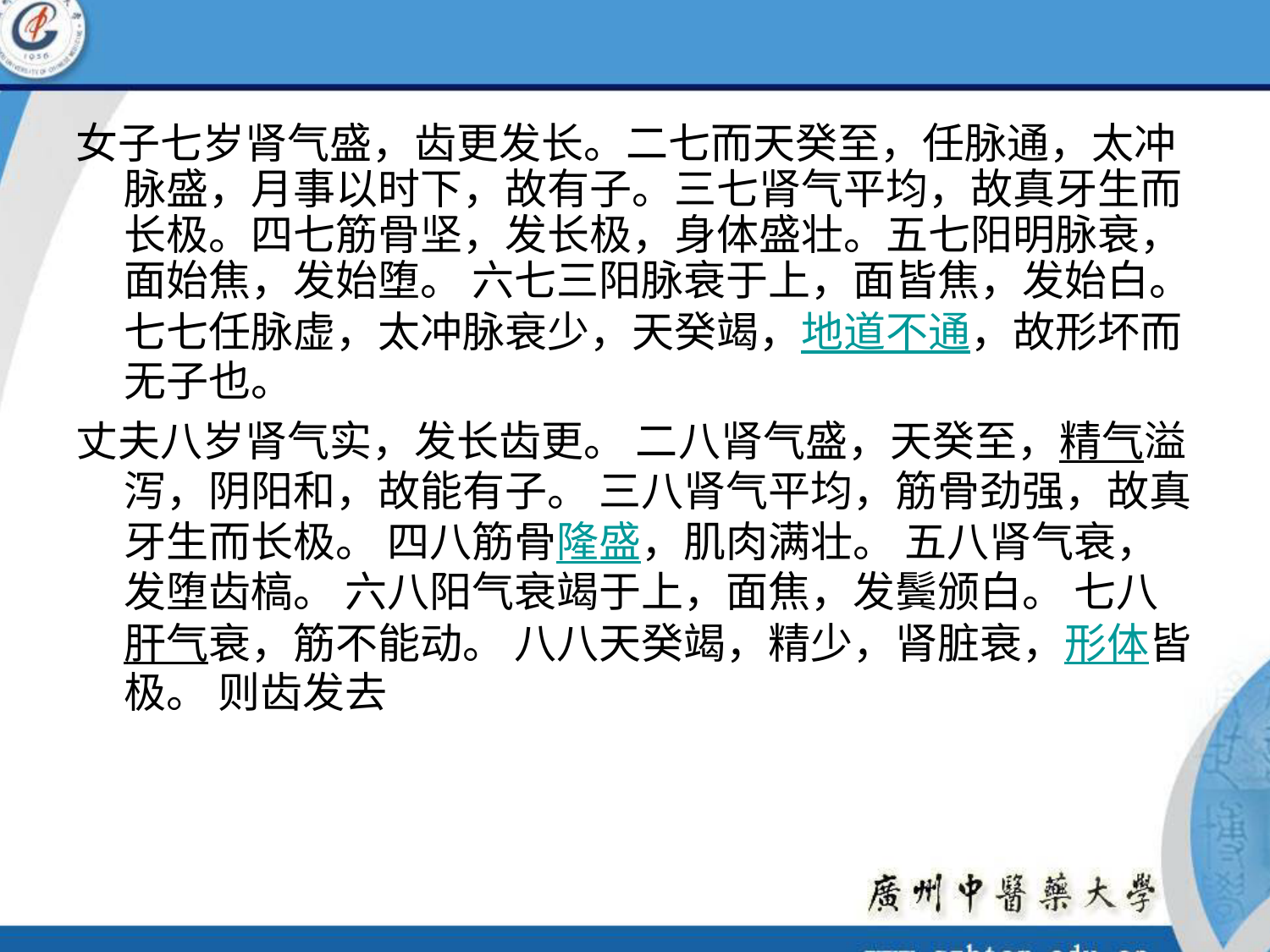

女子七岁肾气盛，齿更发长。二七而天癸至，任脉通，太冲脉盛，月事以时下，故有子。三七肾气平均，故真牙生而长极。四七筋骨坚，发长极，身体盛壮。五七阳明脉衰，面始焦，发始堕。 六七三阳脉衰于上，面皆焦，发始白。 七七任脉虚，太冲脉衰少，天癸竭，地道不通，故形坏而无子也。
丈夫八岁肾气实，发长齿更。 二八肾气盛，天癸至，精气溢泻，阴阳和，故能有子。 三八肾气平均，筋骨劲强，故真牙生而长极。 四八筋骨隆盛，肌肉满壮。 五八肾气衰，发堕齿槁。 六八阳气衰竭于上，面焦，发鬓颁白。 七八肝气衰，筋不能动。 八八天癸竭，精少，肾脏衰，形体皆极。 则齿发去